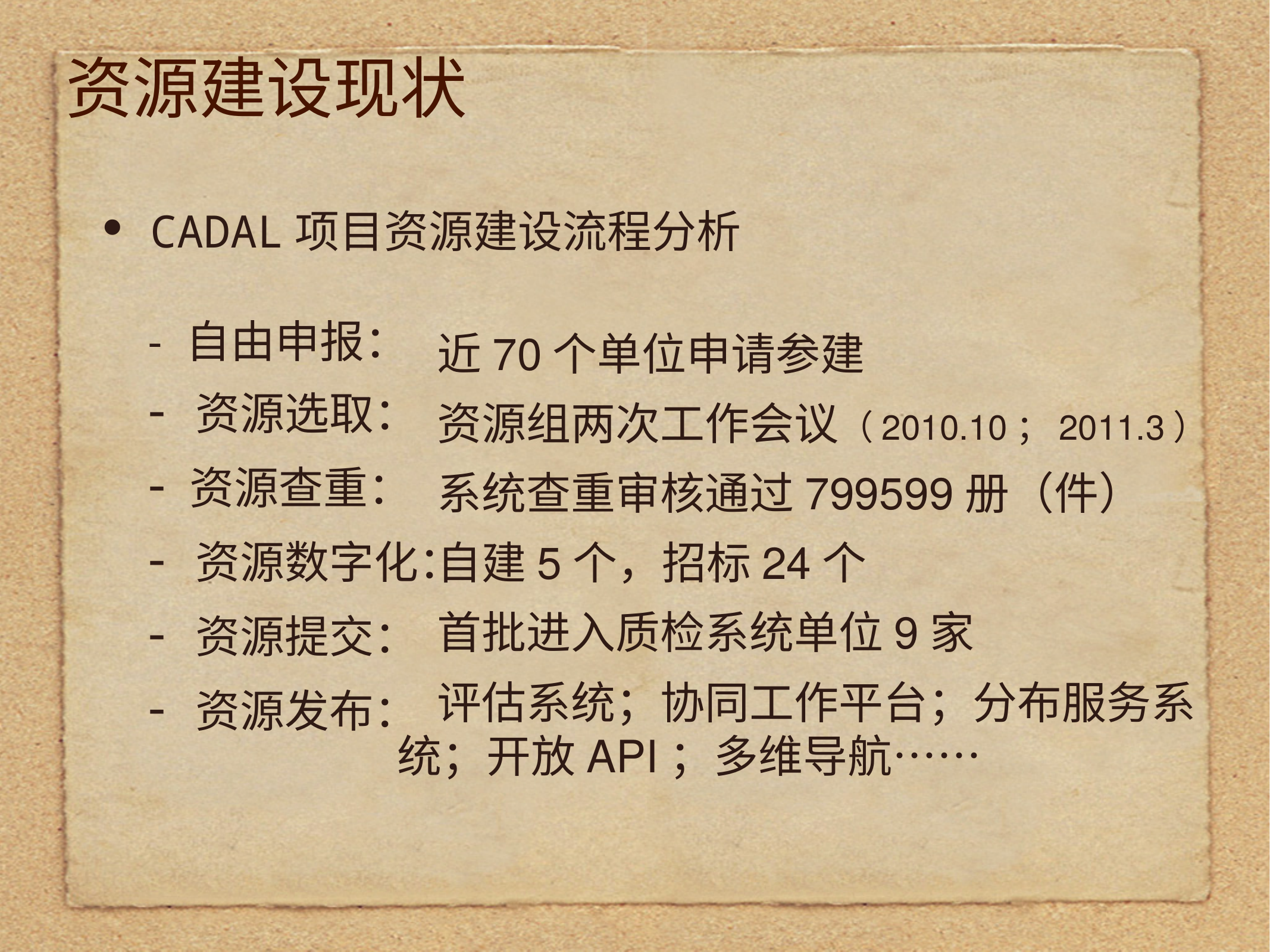

# 资源建设现状
CADAL项目资源建设流程分析

- 自由申报：
- 资源选取：
- 资源查重：
- 资源数字化：
- 资源提交：
- 资源发布：
近70个单位申请参建
资源组两次工作会议（2010.10；2011.3）
系统查重审核通过799599册（件）
自建5个，招标24个
首批进入质检系统单位9家
评估系统；协同工作平台；分布服务系统；开放API；多维导航……